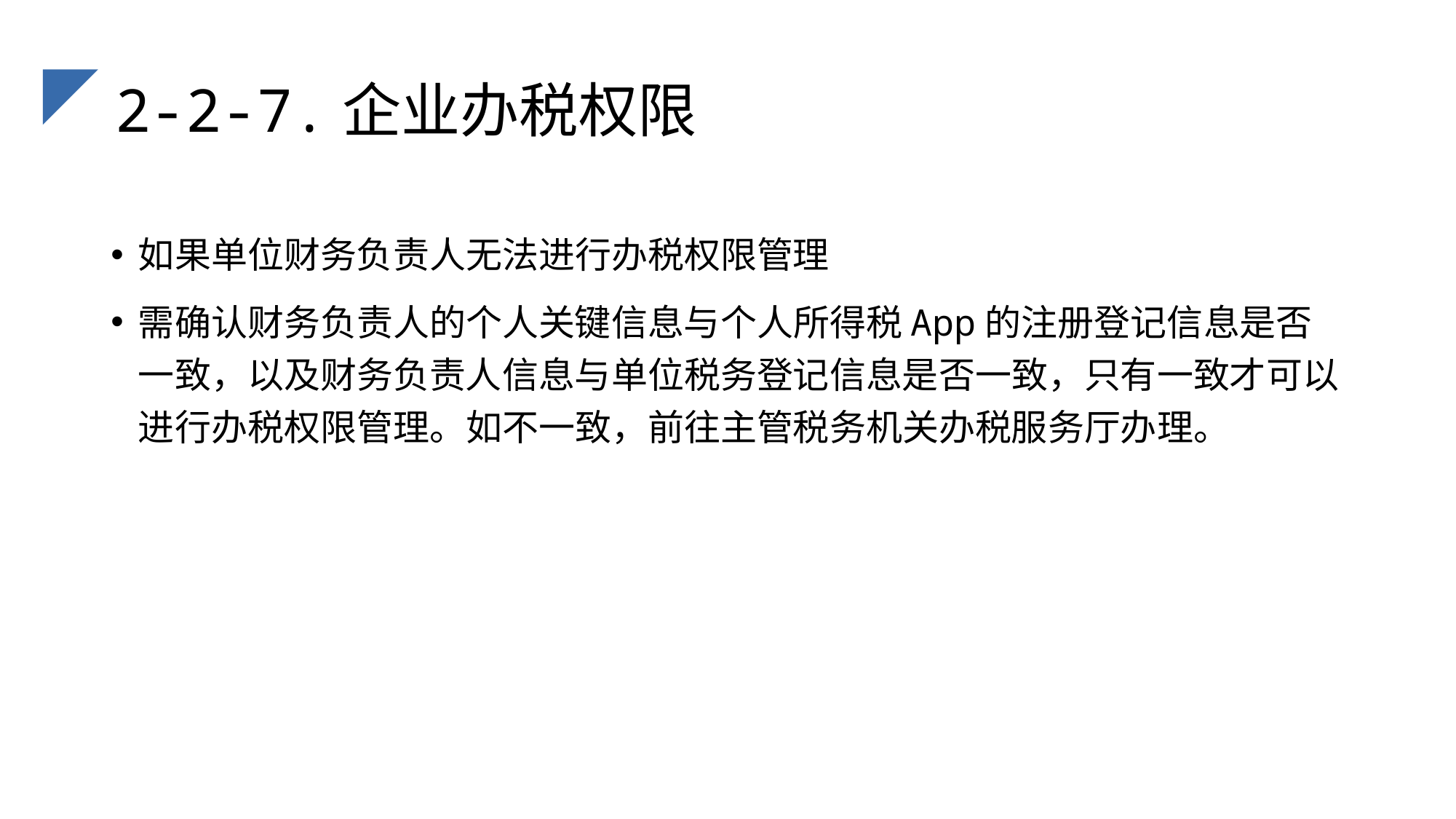

# 2-2-7.企业办税权限
如果单位财务负责人无法进行办税权限管理
需确认财务负责人的个人关键信息与个人所得税App的注册登记信息是否一致，以及财务负责人信息与单位税务登记信息是否一致，只有一致才可以进行办税权限管理。如不一致，前往主管税务机关办税服务厅办理。